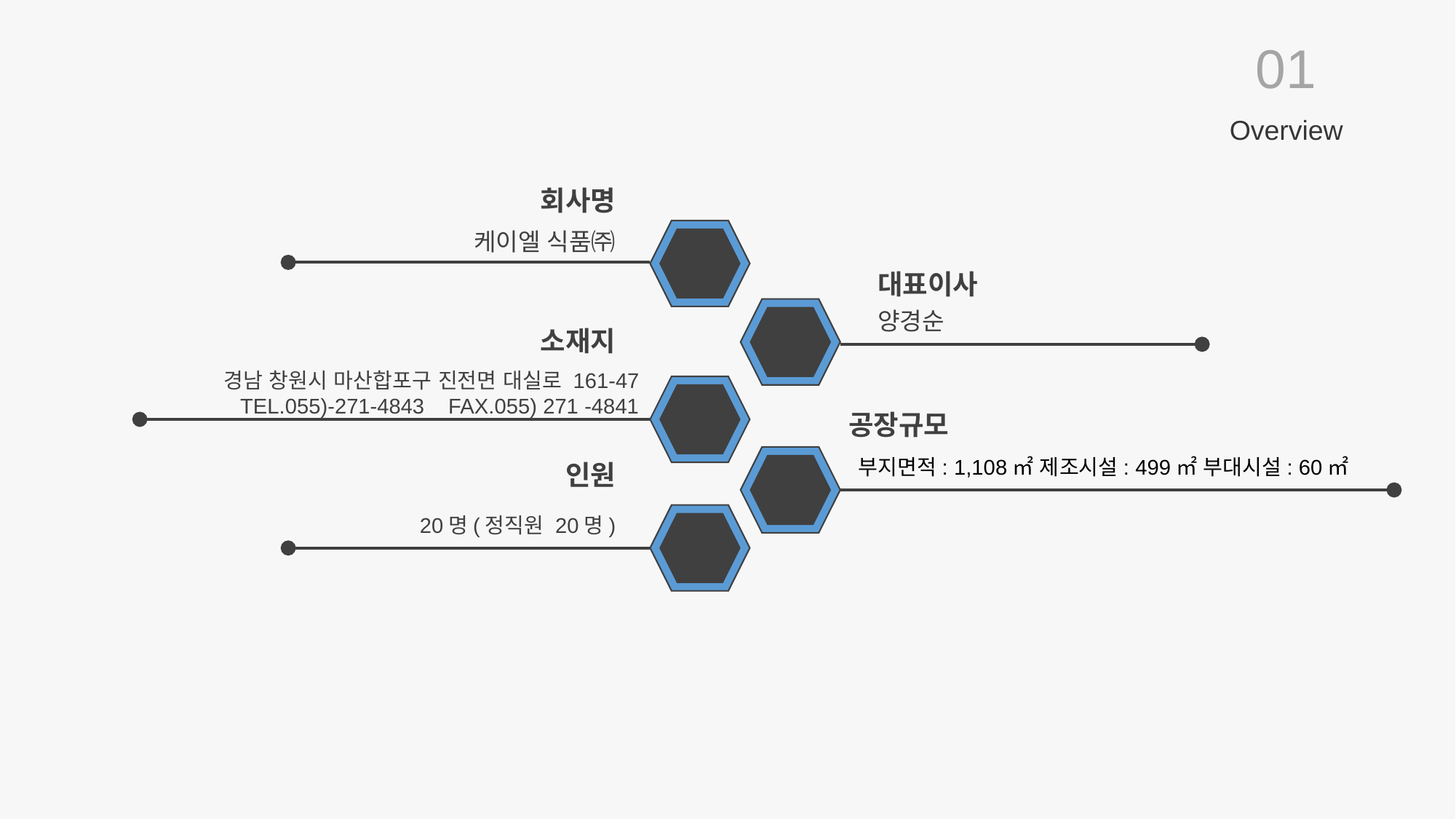

01
Overview
회사명
케이엘 식품㈜

대표이사
양경순

소재지
 경남 창원시 마산합포구 진전면 대실로 161-47
TEL.055)-271-4843    FAX.055) 271 -4841

공장규모
 부지면적: 1,108㎡ 제조시설: 499㎡ 부대시설: 60㎡

인원

20명(정직원 20명)